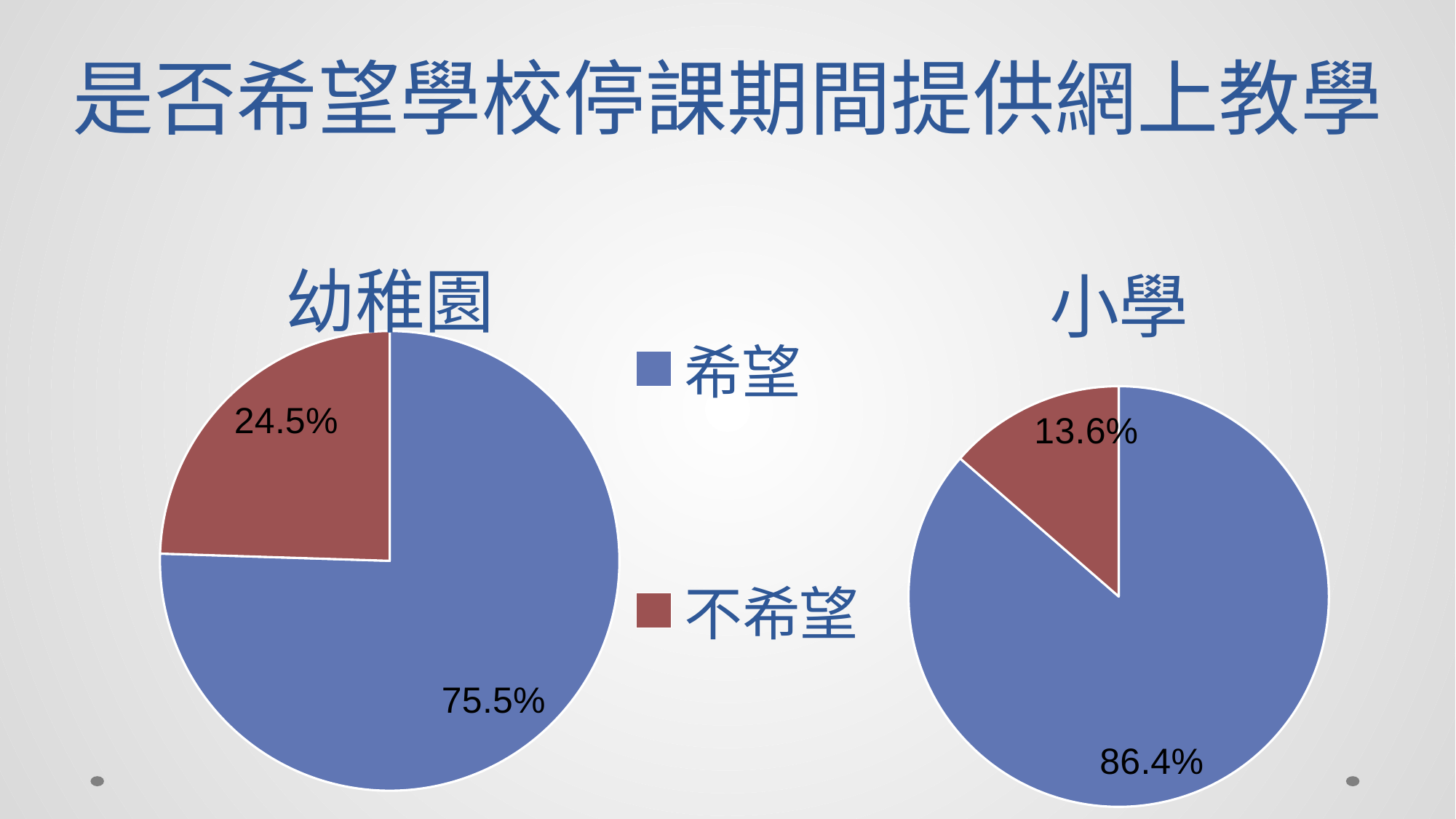

# 是否希望學校停課期間提供網上教學

### Chart: 幼稚園

| Category |  |
|---|---|
| 希望 | 0.755 |
| 不希望 | 0.245 |

### Chart: 小學

| Category |  |
|---|---|
| 希望 | 0.864 |
| 不希望 | 0.136 |